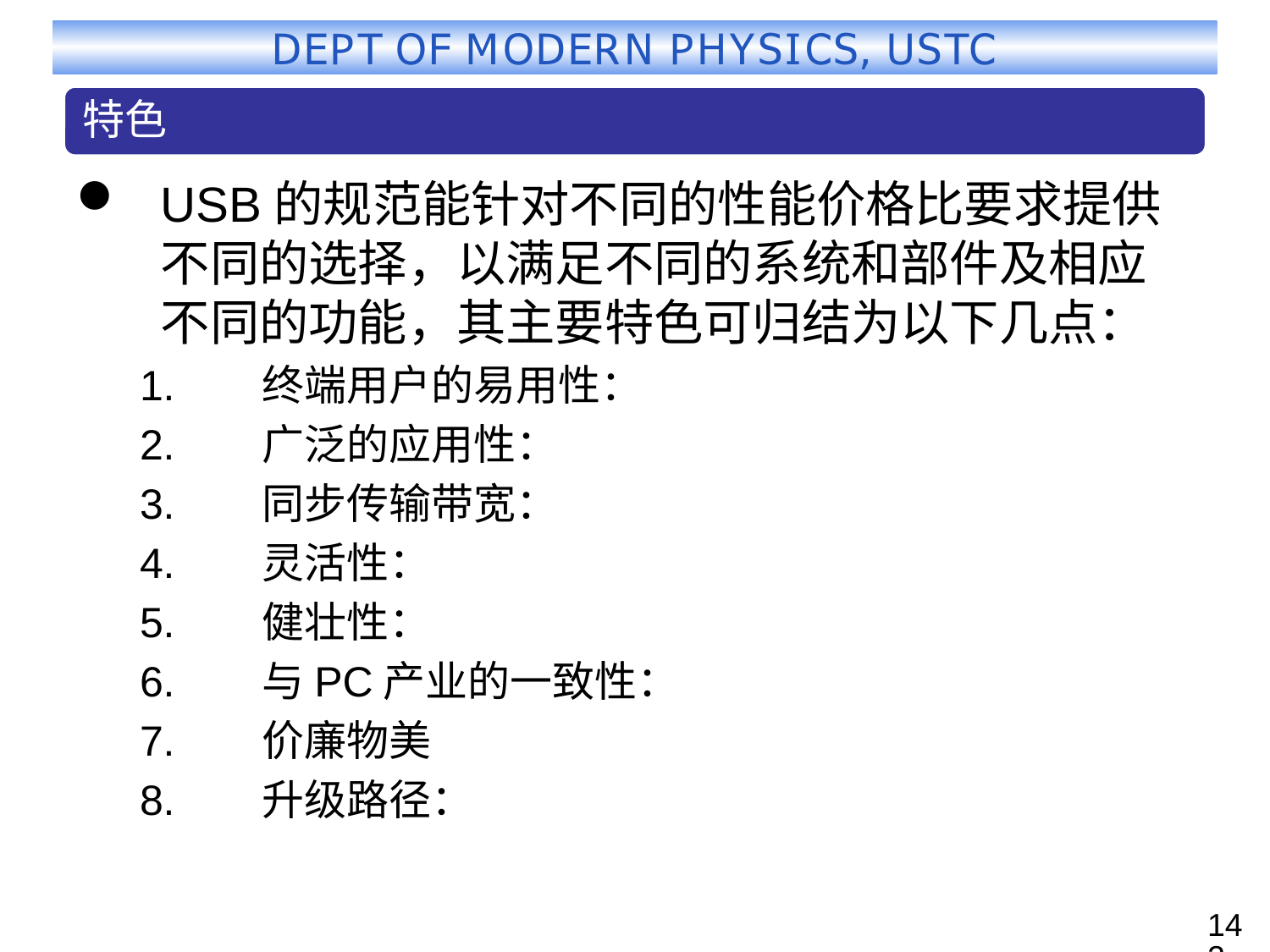

特色
USB的规范能针对不同的性能价格比要求提供不同的选择，以满足不同的系统和部件及相应不同的功能，其主要特色可归结为以下几点：
    终端用户的易用性：
    广泛的应用性：
    同步传输带宽：
    灵活性：
    健壮性：
    与PC产业的一致性：
    价廉物美
    升级路径：
142